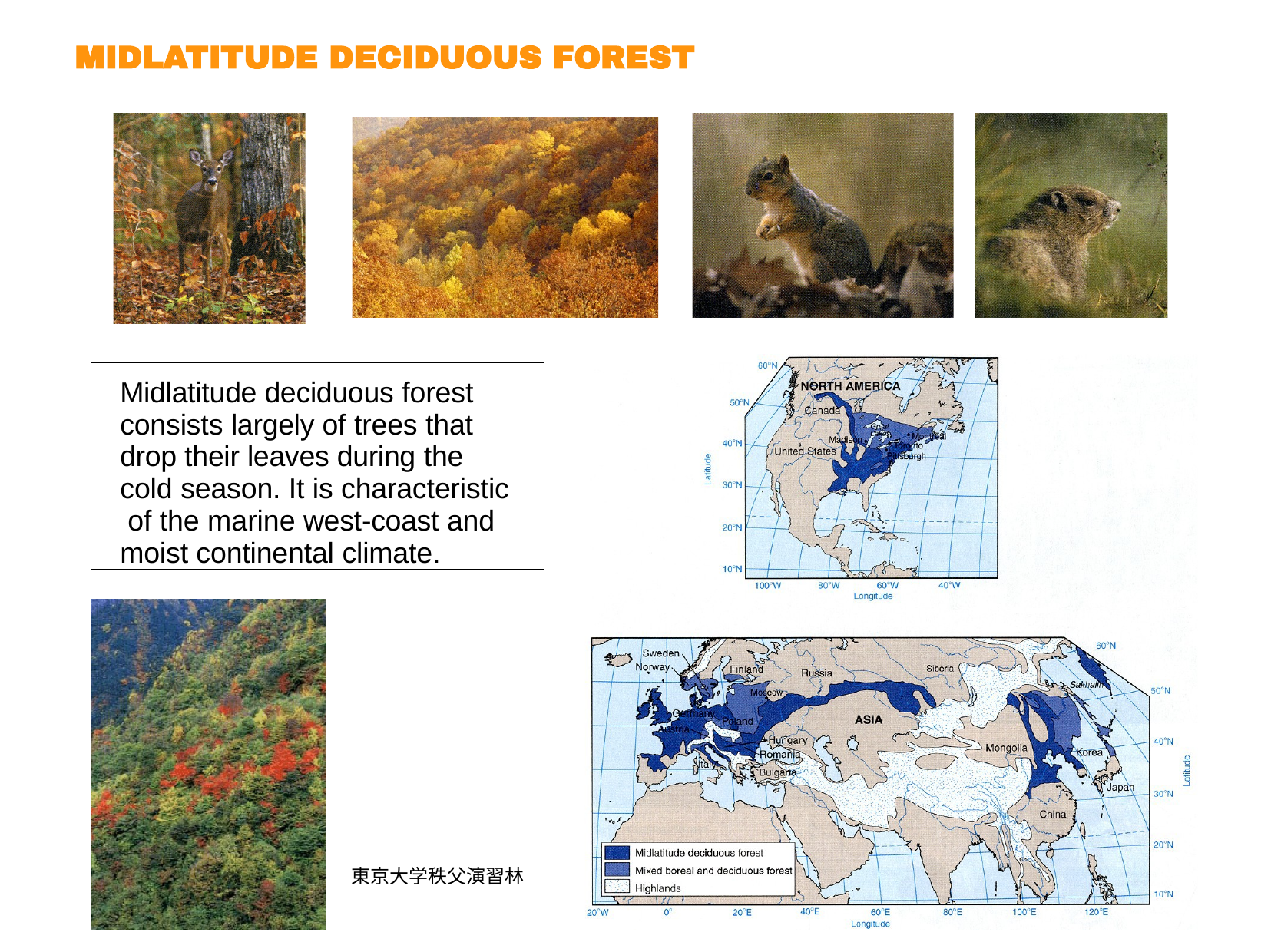

# MIDLATITUDE DECIDUOUS FOREST

Midlatitude deciduous forest  consists largely of trees that  drop their leaves during the  cold season. It is characteristic  of the marine west-coast and  moist continental climate.

東京大学秩父演習林